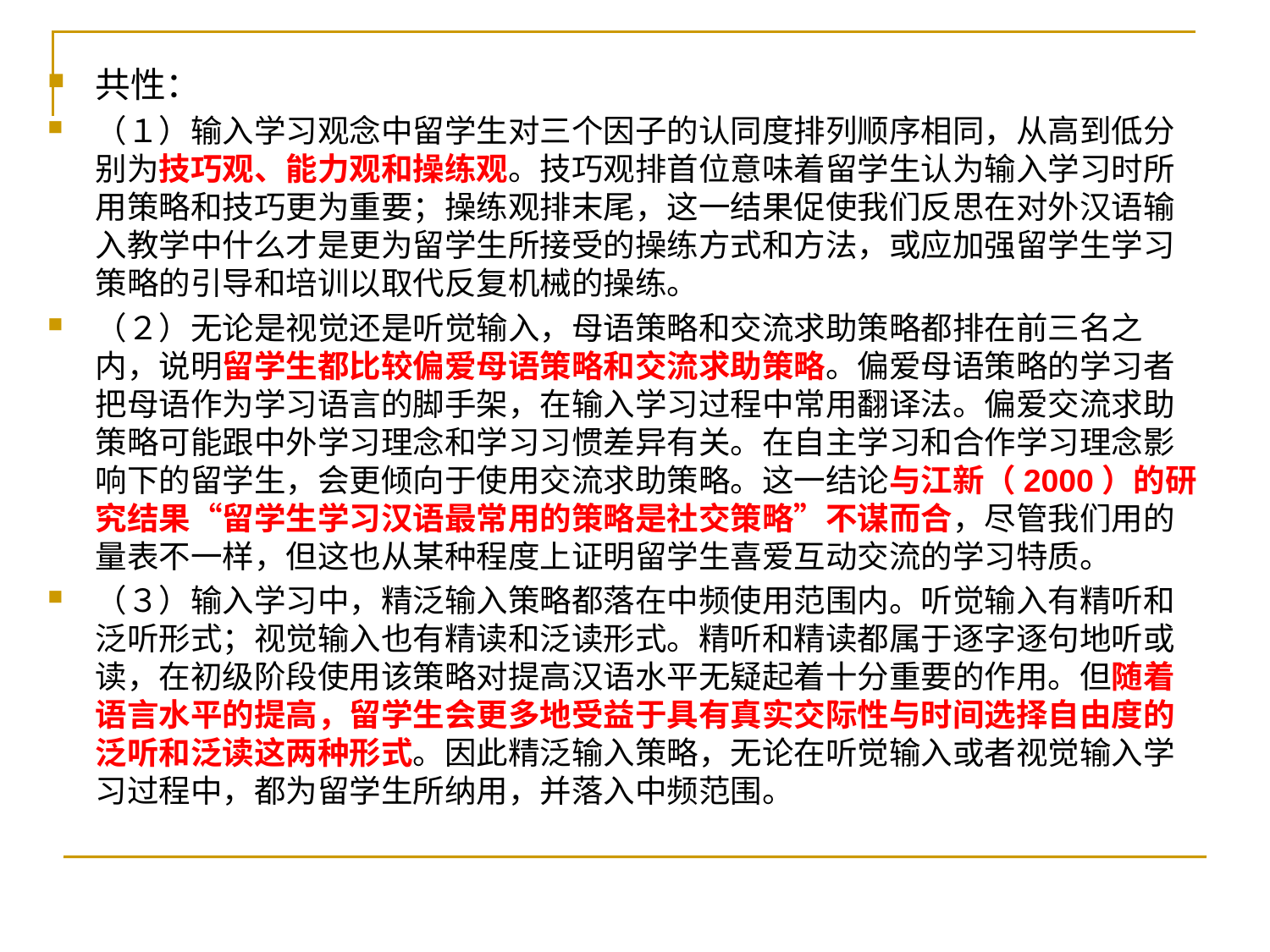

共性：
（１）输入学习观念中留学生对三个因子的认同度排列顺序相同，从高到低分别为技巧观、能力观和操练观。技巧观排首位意味着留学生认为输入学习时所用策略和技巧更为重要；操练观排末尾，这一结果促使我们反思在对外汉语输入教学中什么才是更为留学生所接受的操练方式和方法，或应加强留学生学习策略的引导和培训以取代反复机械的操练。
（２）无论是视觉还是听觉输入，母语策略和交流求助策略都排在前三名之内，说明留学生都比较偏爱母语策略和交流求助策略。偏爱母语策略的学习者把母语作为学习语言的脚手架，在输入学习过程中常用翻译法。偏爱交流求助策略可能跟中外学习理念和学习习惯差异有关。在自主学习和合作学习理念影响下的留学生，会更倾向于使用交流求助策略。这一结论与江新（2000）的研究结果“留学生学习汉语最常用的策略是社交策略”不谋而合，尽管我们用的量表不一样，但这也从某种程度上证明留学生喜爱互动交流的学习特质。
（３）输入学习中，精泛输入策略都落在中频使用范围内。听觉输入有精听和泛听形式；视觉输入也有精读和泛读形式。精听和精读都属于逐字逐句地听或读，在初级阶段使用该策略对提高汉语水平无疑起着十分重要的作用。但随着语言水平的提高，留学生会更多地受益于具有真实交际性与时间选择自由度的泛听和泛读这两种形式。因此精泛输入策略，无论在听觉输入或者视觉输入学习过程中，都为留学生所纳用，并落入中频范围。